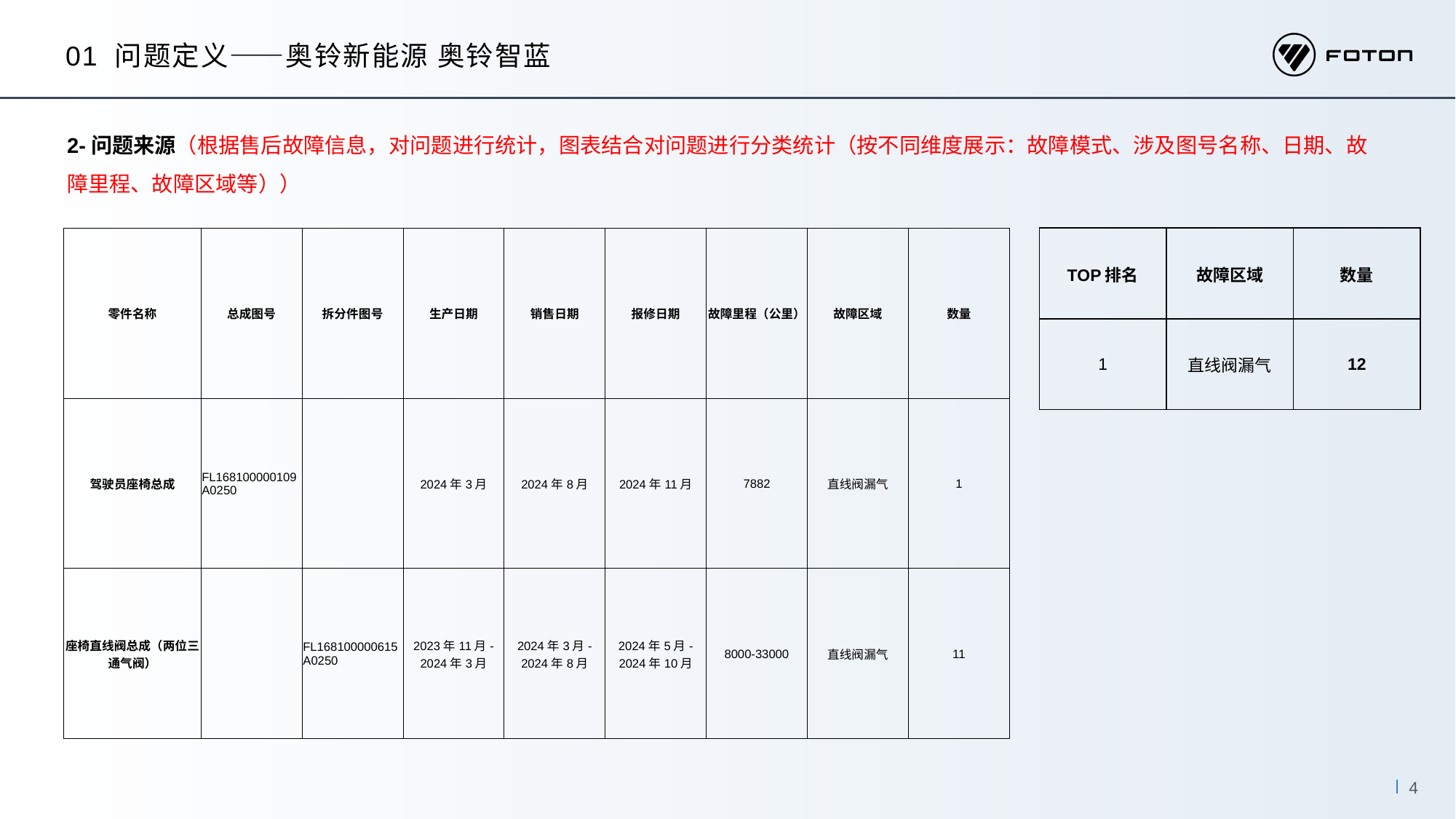

01 问题定义——奥铃新能源 奥铃智蓝
2-问题来源（根据售后故障信息，对问题进行统计，图表结合对问题进行分类统计（按不同维度展示：故障模式、涉及图号名称、日期、故障里程、故障区域等））

| 零件名称 | 总成图号 | 拆分件图号 | 生产日期 | 销售日期 | 报修日期 | 故障里程（公里） | 故障区域 | 数量 |
| --- | --- | --- | --- | --- | --- | --- | --- | --- |
| 驾驶员座椅总成 | FL168100000109A0250 |  | 2024年3月 | 2024年8月 | 2024年11月 | 7882 | 直线阀漏气 | 1 |
| 座椅直线阀总成（两位三通气阀） |  | FL168100000615A0250 | 2023年11月-2024年3月 | 2024年3月-2024年8月 | 2024年5月-2024年10月 | 8000-33000 | 直线阀漏气 | 11 |
| TOP排名 | 故障区域 | 数量 |
| --- | --- | --- |
| 1 | 直线阀漏气 | 12 |